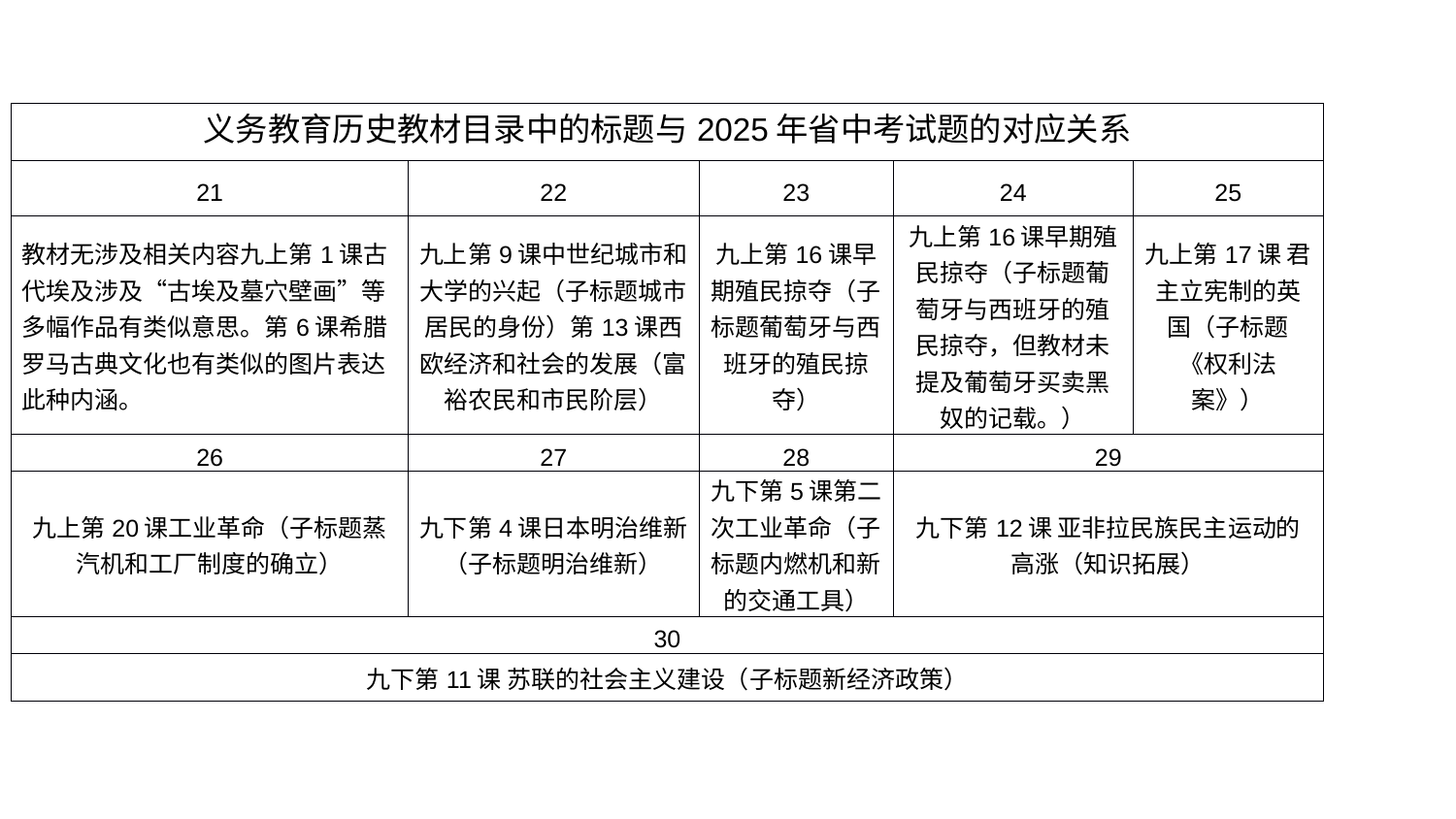

| 义务教育历史教材目录中的标题与2025年省中考试题的对应关系 |  |  |  |  |
| --- | --- | --- | --- | --- |
| 21 | 22 | 23 | 24 | 25 |
| 教材无涉及相关内容九上第1课古代埃及涉及“古埃及墓穴壁画”等多幅作品有类似意思。第6课希腊罗马古典文化也有类似的图片表达此种内涵。 | 九上第9课中世纪城市和大学的兴起（子标题城市居民的身份）第13课西欧经济和社会的发展（富裕农民和市民阶层） | 九上第16课早期殖民掠夺（子标题葡萄牙与西班牙的殖民掠夺） | 九上第16课早期殖民掠夺（子标题葡萄牙与西班牙的殖民掠夺，但教材未提及葡萄牙买卖黑奴的记载。） | 九上第17课 君主立宪制的英国（子标题《权利法案》） |
| 26 | 27 | 28 | 29 |  |
| 九上第20课工业革命（子标题蒸汽机和工厂制度的确立） | 九下第4课日本明治维新（子标题明治维新） | 九下第5课第二次工业革命（子标题内燃机和新的交通工具） | 九下第12课 亚非拉民族民主运动的高涨（知识拓展） |  |
| 30 |  |  |  |  |
| 九下第11课 苏联的社会主义建设（子标题新经济政策） |  |  |  |  |